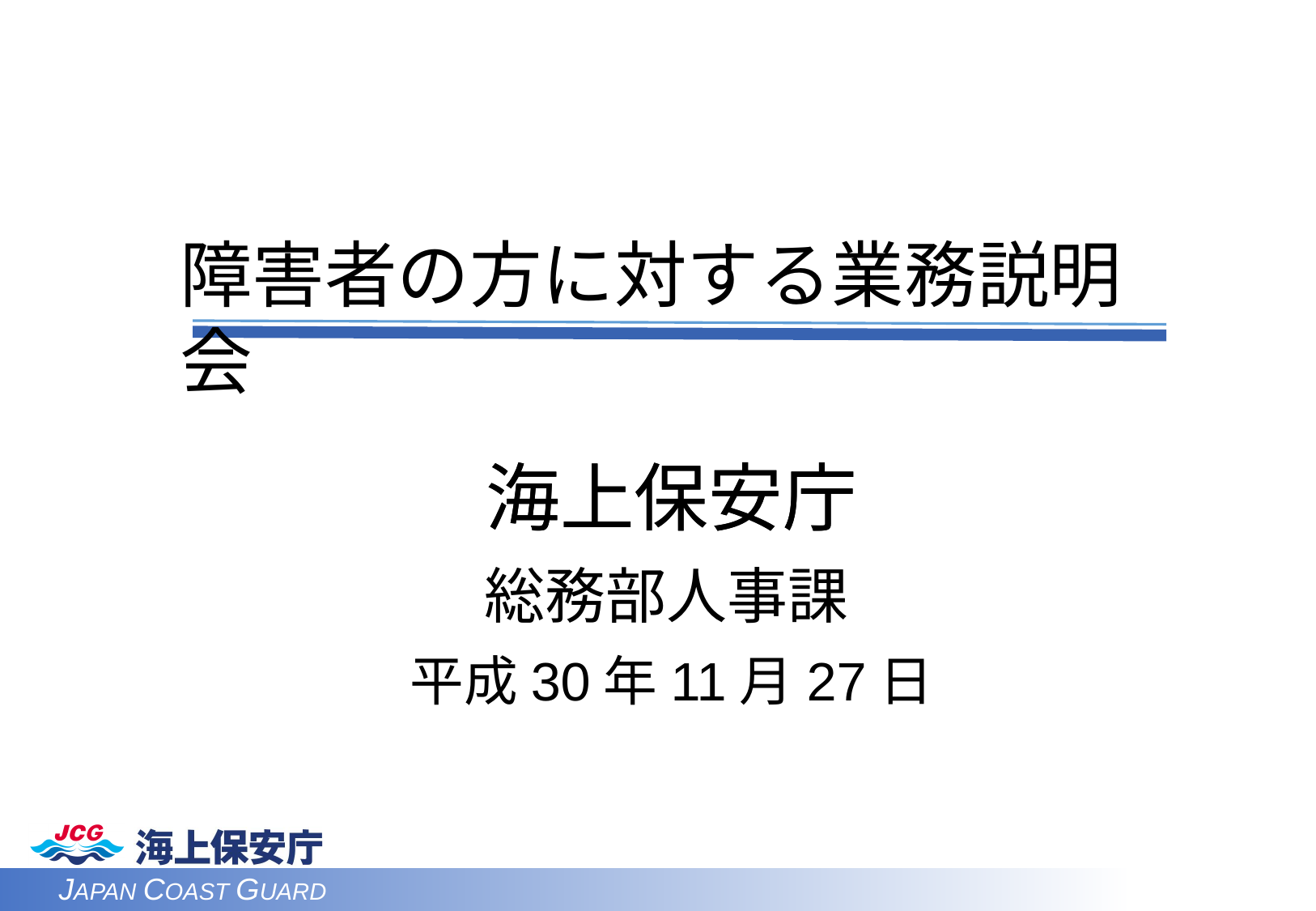

障害者の方に対する業務説明会
海上保安庁
海上保安庁
総務部人事課
平成30年11月27日